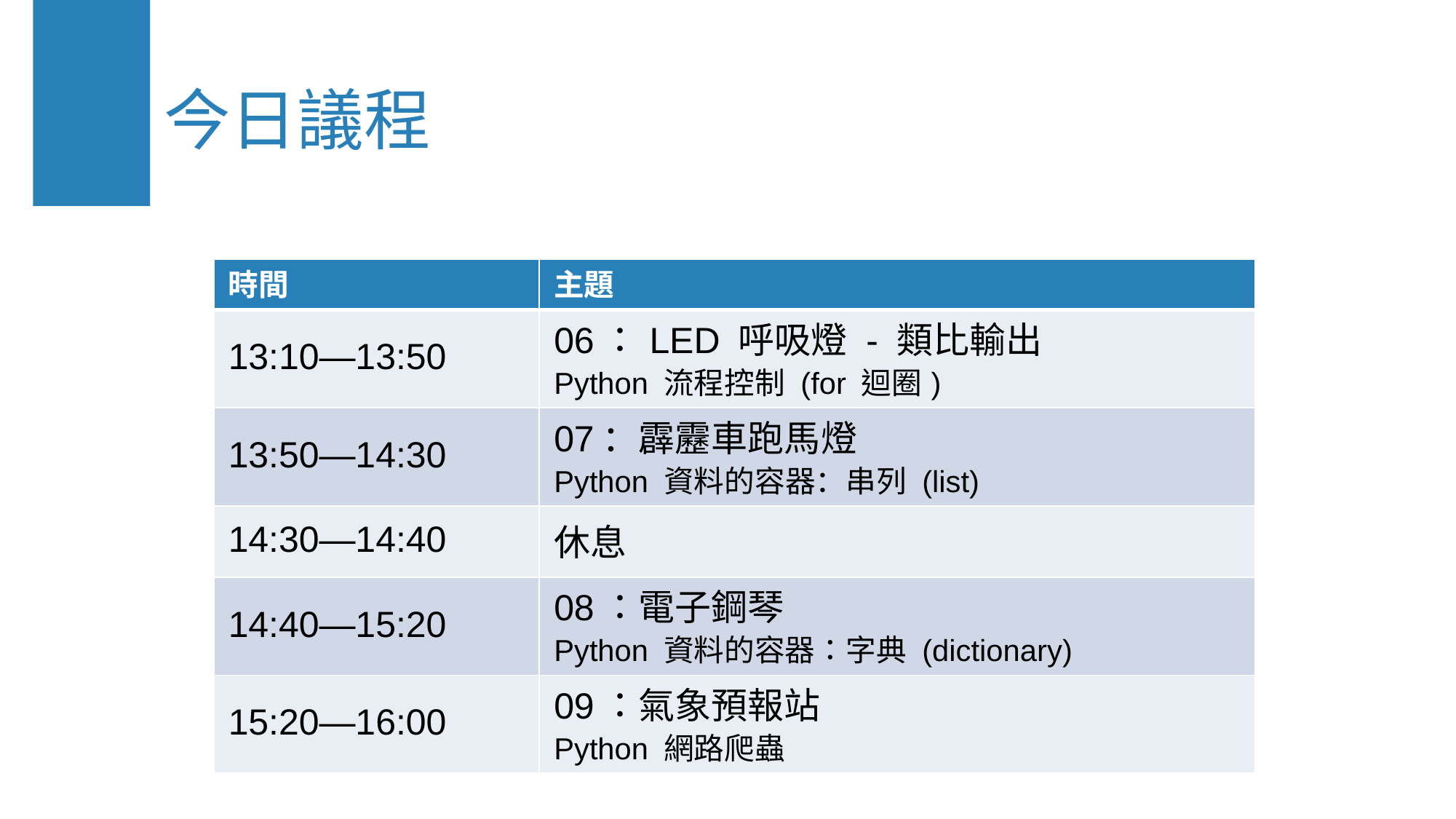

# 今日議程
| 時間 | 主題 |
| --- | --- |
| 13:10—13:50 | 06：LED 呼吸燈 - 類比輸出 Python 流程控制 (for 迴圈) |
| 13:50—14:30 | 07：霹靂車跑馬燈 Python 資料的容器：串列 (list) |
| 14:30—14:40 | 休息 |
| 14:40—15:20 | 08：電子鋼琴 Python 資料的容器：字典 (dictionary) |
| 15:20—16:00 | 09：氣象預報站 Python 網路爬蟲 |